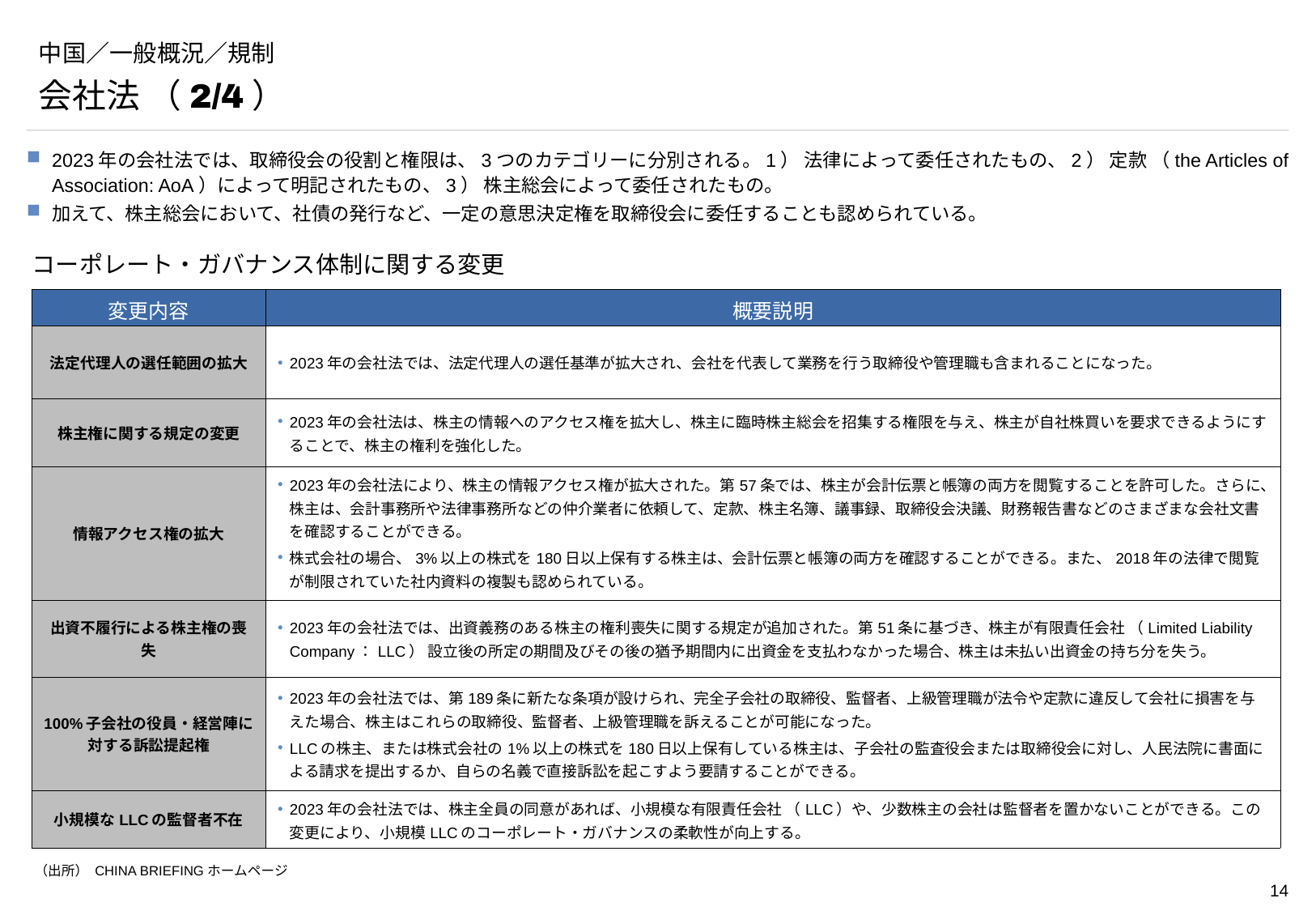

# 中国／一般概況／規制
会社法 （2/4）
2023年の会社法では、取締役会の役割と権限は、3つのカテゴリーに分別される。1） 法律によって委任されたもの、2） 定款 （the Articles of Association: AoA）によって明記されたもの、3） 株主総会によって委任されたもの。
加えて、株主総会において、社債の発行など、一定の意思決定権を取締役会に委任することも認められている。
コーポレート・ガバナンス体制に関する変更
| 変更内容 | 概要説明 |
| --- | --- |
| 法定代理人の選任範囲の拡大 | 2023年の会社法では、法定代理人の選任基準が拡大され、会社を代表して業務を行う取締役や管理職も含まれることになった。 |
| 株主権に関する規定の変更 | 2023年の会社法は、株主の情報へのアクセス権を拡大し、株主に臨時株主総会を招集する権限を与え、株主が自社株買いを要求できるようにすることで、株主の権利を強化した。 |
| 情報アクセス権の拡大 | 2023年の会社法により、株主の情報アクセス権が拡大された。第57条では、株主が会計伝票と帳簿の両方を閲覧することを許可した。さらに、株主は、会計事務所や法律事務所などの仲介業者に依頼して、定款、株主名簿、議事録、取締役会決議、財務報告書などのさまざまな会社文書を確認することができる。 株式会社の場合、3%以上の株式を180日以上保有する株主は、会計伝票と帳簿の両方を確認することができる。また、2018年の法律で閲覧が制限されていた社内資料の複製も認められている。 さらに、新法は株主に100%子会社の関連資料を閲覧・複製する権利を与えている。 |
| 出資不履行による株主権の喪失 | 2023年の会社法では、出資義務のある株主の権利喪失に関する規定が追加された。第51条に基づき、株主が有限責任会社 （Limited Liability Company：LLC） 設立後の所定の期間及びその後の猶予期間内に出資金を支払わなかった場合、株主は未払い出資金の持ち分を失う。 |
| 100%子会社の役員・経営陣に対する訴訟提起権 | 2023年の会社法では、第189条に新たな条項が設けられ、完全子会社の取締役、監督者、上級管理職が法令や定款に違反して会社に損害を与えた場合、株主はこれらの取締役、監督者、上級管理職を訴えることが可能になった。 LLCの株主、または株式会社の1%以上の株式を180日以上保有している株主は、子会社の監査役会または取締役会に対し、人民法院に書面による請求を提出するか、自らの名義で直接訴訟を起こすよう要請することができる。 |
| 小規模なLLCの監督者不在 | 2023年の会社法では、株主全員の同意があれば、小規模な有限責任会社 （LLC）や、少数株主の会社は監督者を置かないことができる。この変更により、小規模LLCのコーポレート・ガバナンスの柔軟性が向上する。 |
（出所） CHINA BRIEFINGホームページ